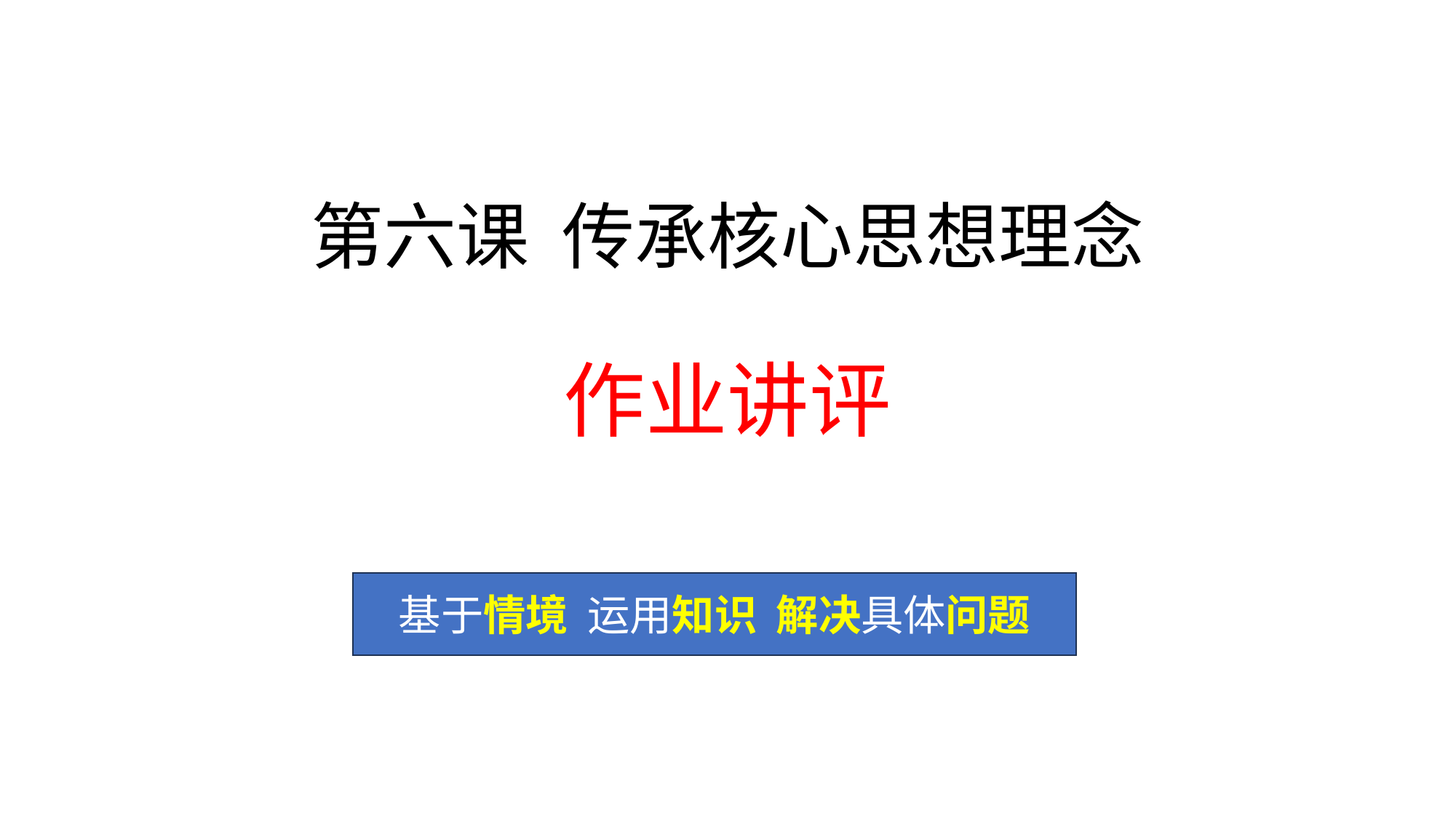

# 第六课  传承核心思想理念
作业讲评
基于情境  运用知识  解决具体问题